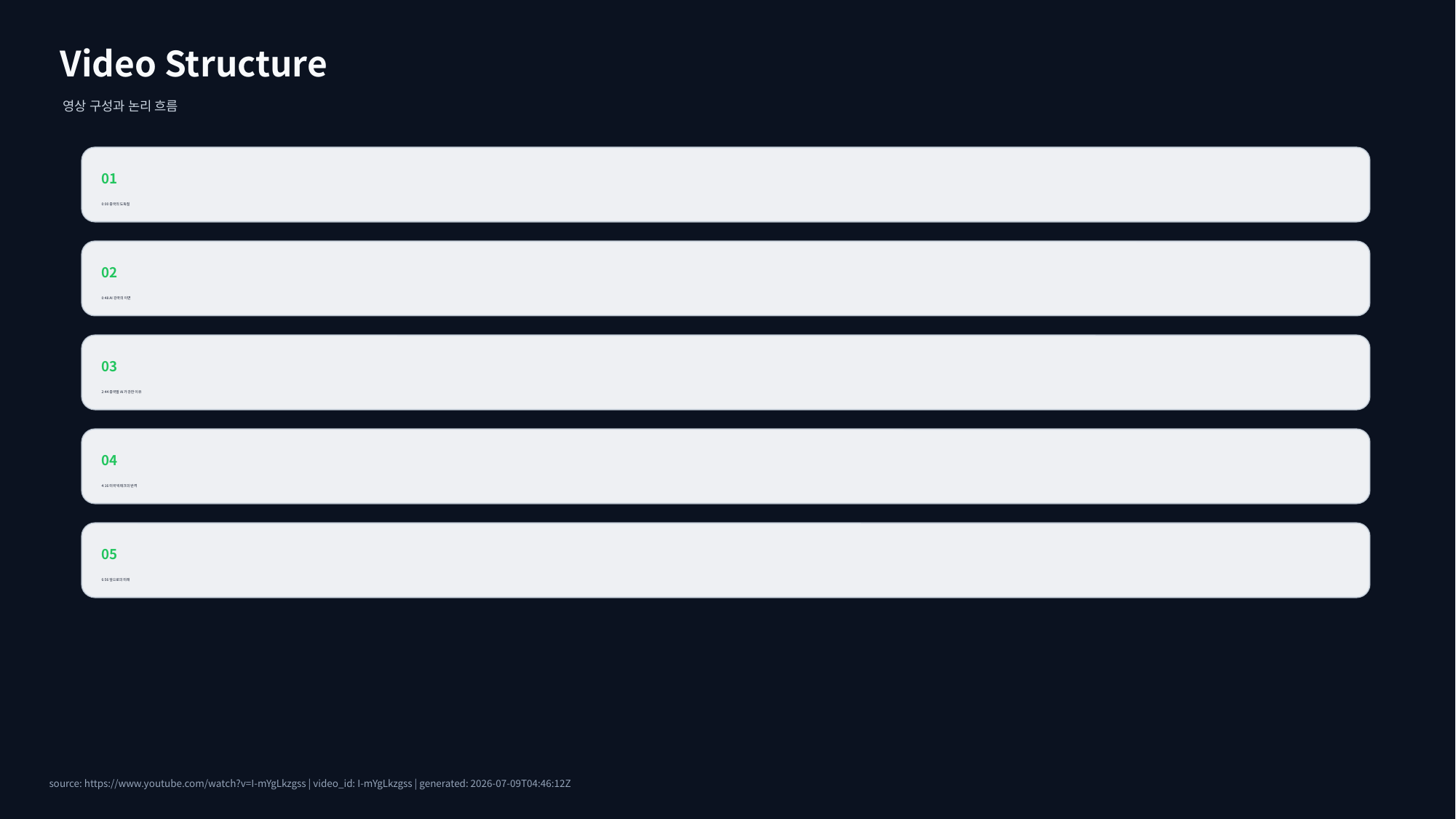

Video Structure
영상 구성과 논리 흐름

01
0:00 중국의 도둑질

02
0:48 AI 강국의 이면

03
2:44 중국발 AI가 강한 이유

04
4:16 미국 빅테크의 반격

05
6:56 앞으로의 미래
source: https://www.youtube.com/watch?v=I-mYgLkzgss | video_id: I-mYgLkzgss | generated: 2026-07-09T04:46:12Z